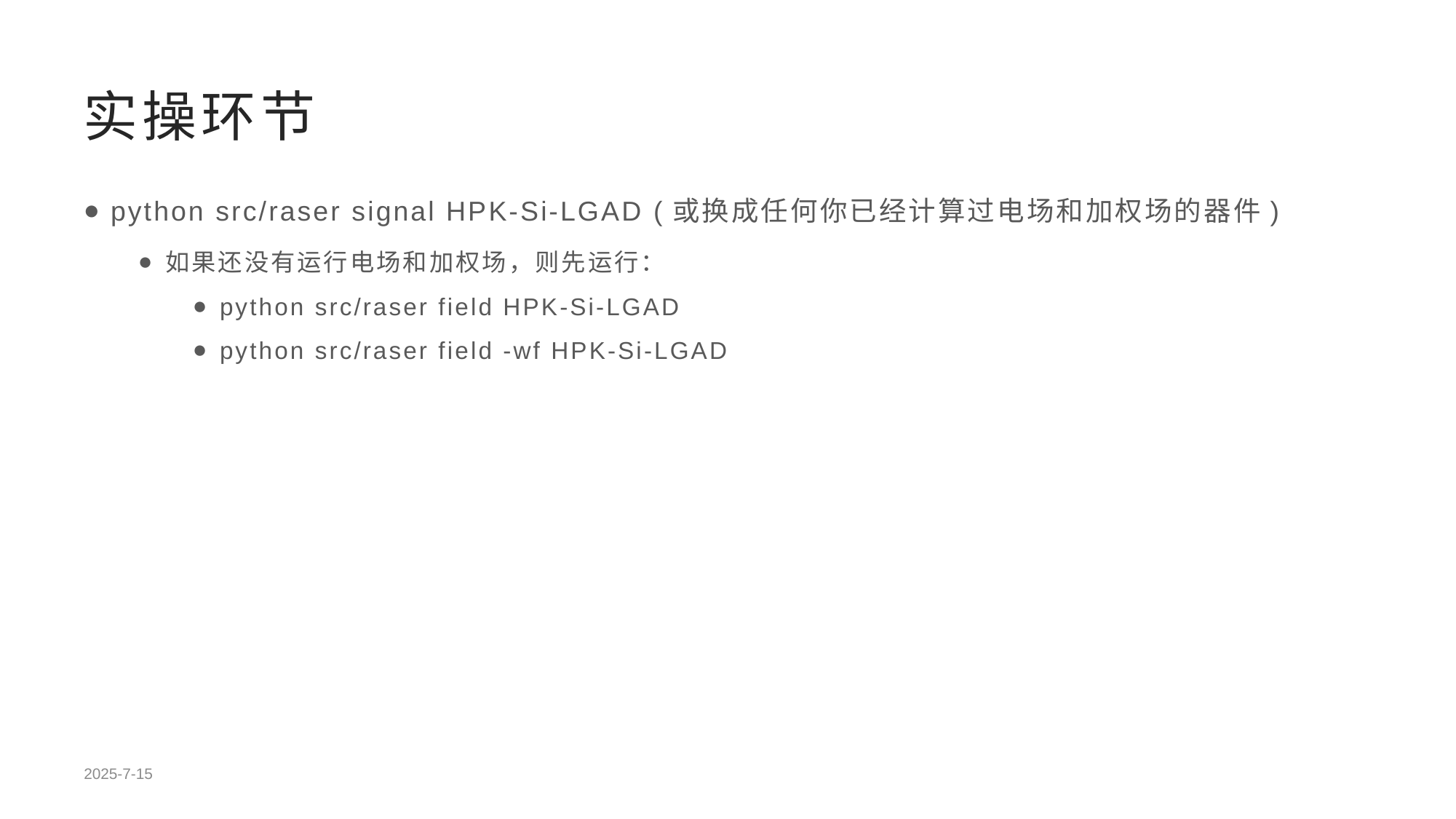

# 实操环节
python src/raser signal HPK-Si-LGAD (或换成任何你已经计算过电场和加权场的器件)
如果还没有运行电场和加权场，则先运行：
python src/raser field HPK-Si-LGAD
python src/raser field -wf HPK-Si-LGAD
2025-7-15
8